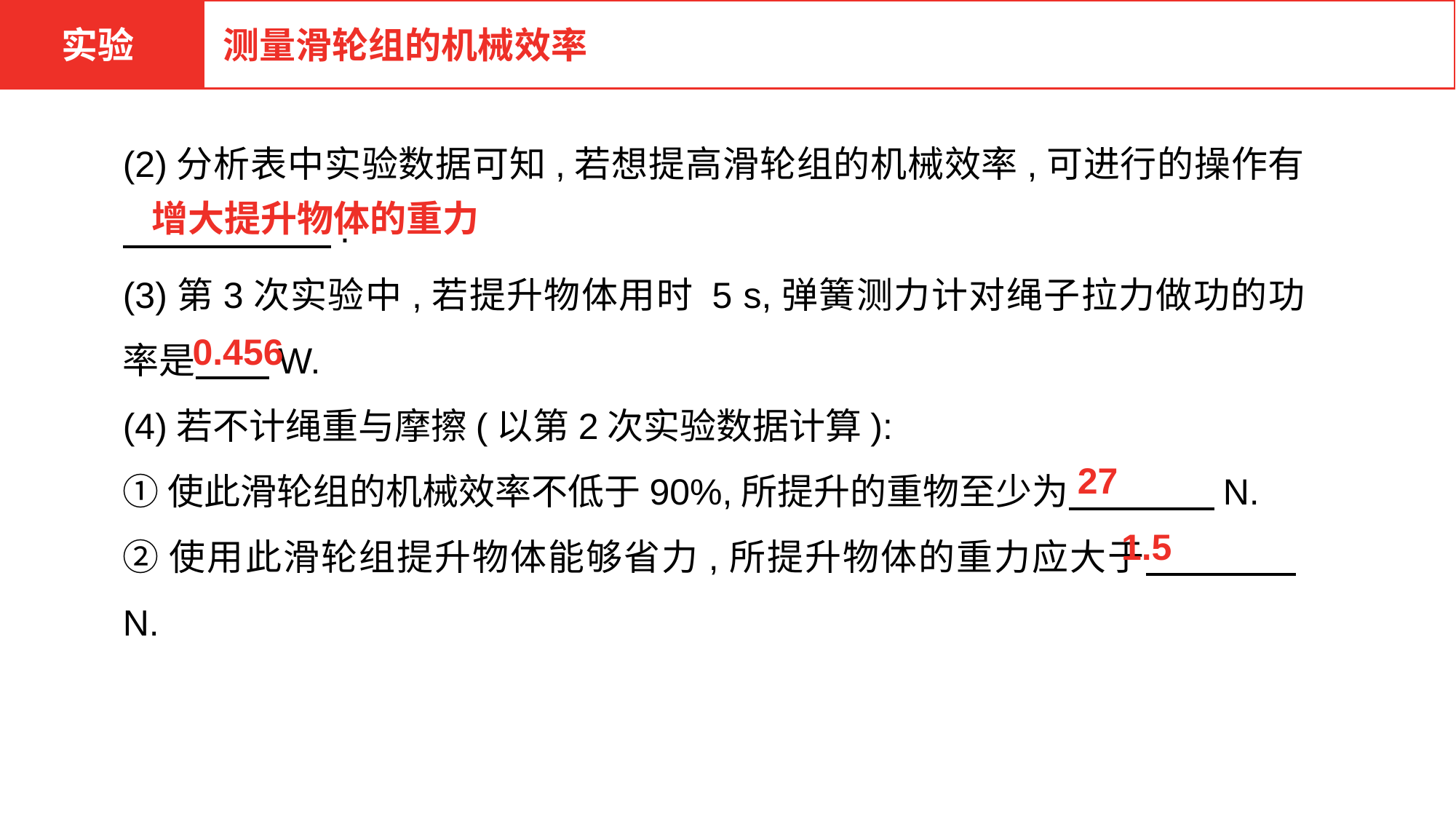

实验
测量滑轮组的机械效率
(2)分析表中实验数据可知,若想提高滑轮组的机械效率,可进行的操作有　                     .
(3)第3次实验中,若提升物体用时 5 s,弹簧测力计对绳子拉力做功的功率是         W.
(4)若不计绳重与摩擦(以第2次实验数据计算):
①使此滑轮组的机械效率不低于90%,所提升的重物至少为　　　　N.
②使用此滑轮组提升物体能够省力,所提升物体的重力应大于　　　　N.
增大提升物体的重力
0.456
27
1.5